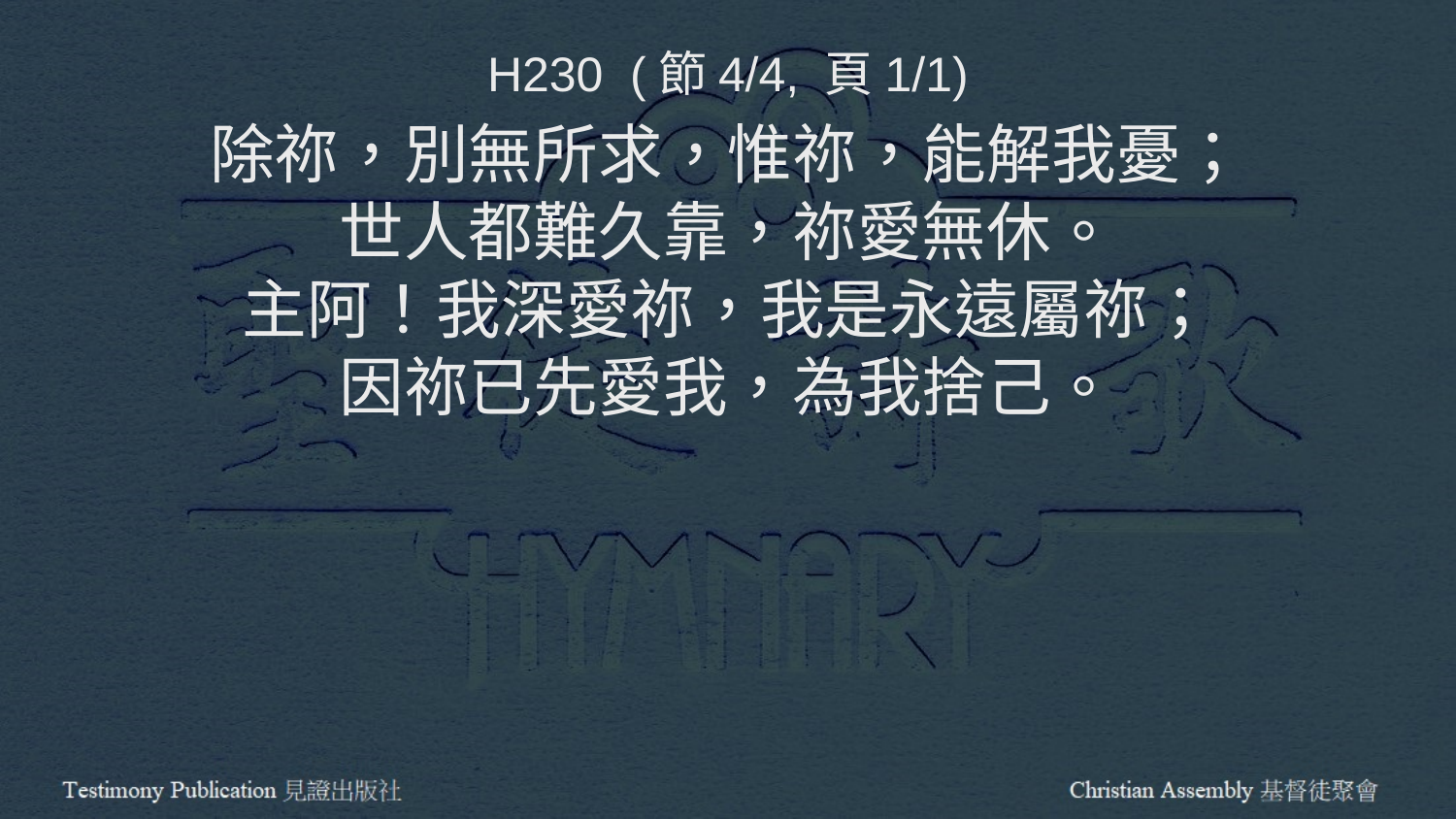

H230  (節4/4, 頁1/1)
除祢，別無所求，惟祢，能解我憂；
世人都難久靠，祢愛無休。
主阿！我深愛祢，我是永遠屬祢；
因祢已先愛我，為我捨己。